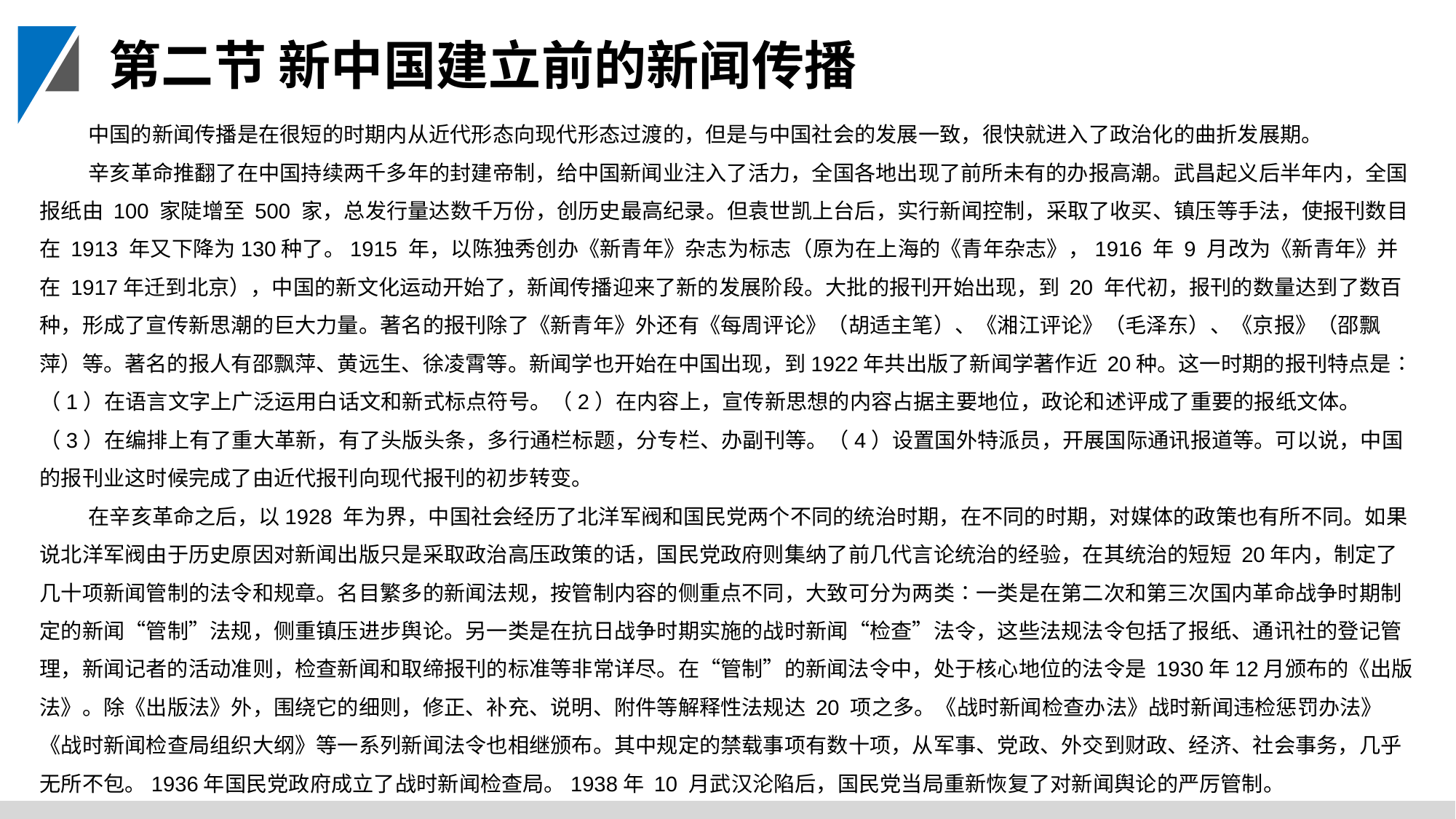

第二节 新中国建立前的新闻传播
中国的新闻传播是在很短的时期内从近代形态向现代形态过渡的，但是与中国社会的发展一致，很快就进入了政治化的曲折发展期。
辛亥革命推翻了在中国持续两千多年的封建帝制，给中国新闻业注入了活力，全国各地出现了前所未有的办报高潮。武昌起义后半年内，全国报纸由 100 家陡增至 500 家，总发行量达数千万份，创历史最高纪录。但袁世凯上台后，实行新闻控制，采取了收买、镇压等手法，使报刊数目在 1913 年又下降为130种了。1915 年，以陈独秀创办《新青年》杂志为标志（原为在上海的《青年杂志》，1916 年 9 月改为《新青年》并在 1917年迁到北京），中国的新文化运动开始了，新闻传播迎来了新的发展阶段。大批的报刊开始出现，到 20 年代初，报刊的数量达到了数百种，形成了宣传新思潮的巨大力量。著名的报刊除了《新青年》外还有《每周评论》（胡适主笔）、《湘江评论》（毛泽东）、《京报》（邵飘萍）等。著名的报人有邵飘萍、黄远生、徐凌霄等。新闻学也开始在中国出现，到1922年共出版了新闻学著作近 20种。这一时期的报刊特点是∶（1）在语言文字上广泛运用白话文和新式标点符号。（2）在内容上，宣传新思想的内容占据主要地位，政论和述评成了重要的报纸文体。（3）在编排上有了重大革新，有了头版头条，多行通栏标题，分专栏、办副刊等。（4）设置国外特派员，开展国际通讯报道等。可以说，中国的报刊业这时候完成了由近代报刊向现代报刊的初步转变。
在辛亥革命之后，以1928 年为界，中国社会经历了北洋军阀和国民党两个不同的统治时期，在不同的时期，对媒体的政策也有所不同。如果说北洋军阀由于历史原因对新闻出版只是采取政治高压政策的话，国民党政府则集纳了前几代言论统治的经验，在其统治的短短 20年内，制定了几十项新闻管制的法令和规章。名目繁多的新闻法规，按管制内容的侧重点不同，大致可分为两类∶一类是在第二次和第三次国内革命战争时期制定的新闻“管制”法规，侧重镇压进步舆论。另一类是在抗日战争时期实施的战时新闻“检查”法令，这些法规法令包括了报纸、通讯社的登记管理，新闻记者的活动准则，检查新闻和取缔报刊的标准等非常详尽。在“管制”的新闻法令中，处于核心地位的法令是 1930年12月颁布的《出版法》。除《出版法》外，围绕它的细则，修正、补充、说明、附件等解释性法规达 20 项之多。《战时新闻检查办法》战时新闻违检惩罚办法》《战时新闻检查局组织大纲》等一系列新闻法令也相继颁布。其中规定的禁载事项有数十项，从军事、党政、外交到财政、经济、社会事务，几乎无所不包。1936年国民党政府成立了战时新闻检查局。1938年 10 月武汉沦陷后，国民党当局重新恢复了对新闻舆论的严厉管制。